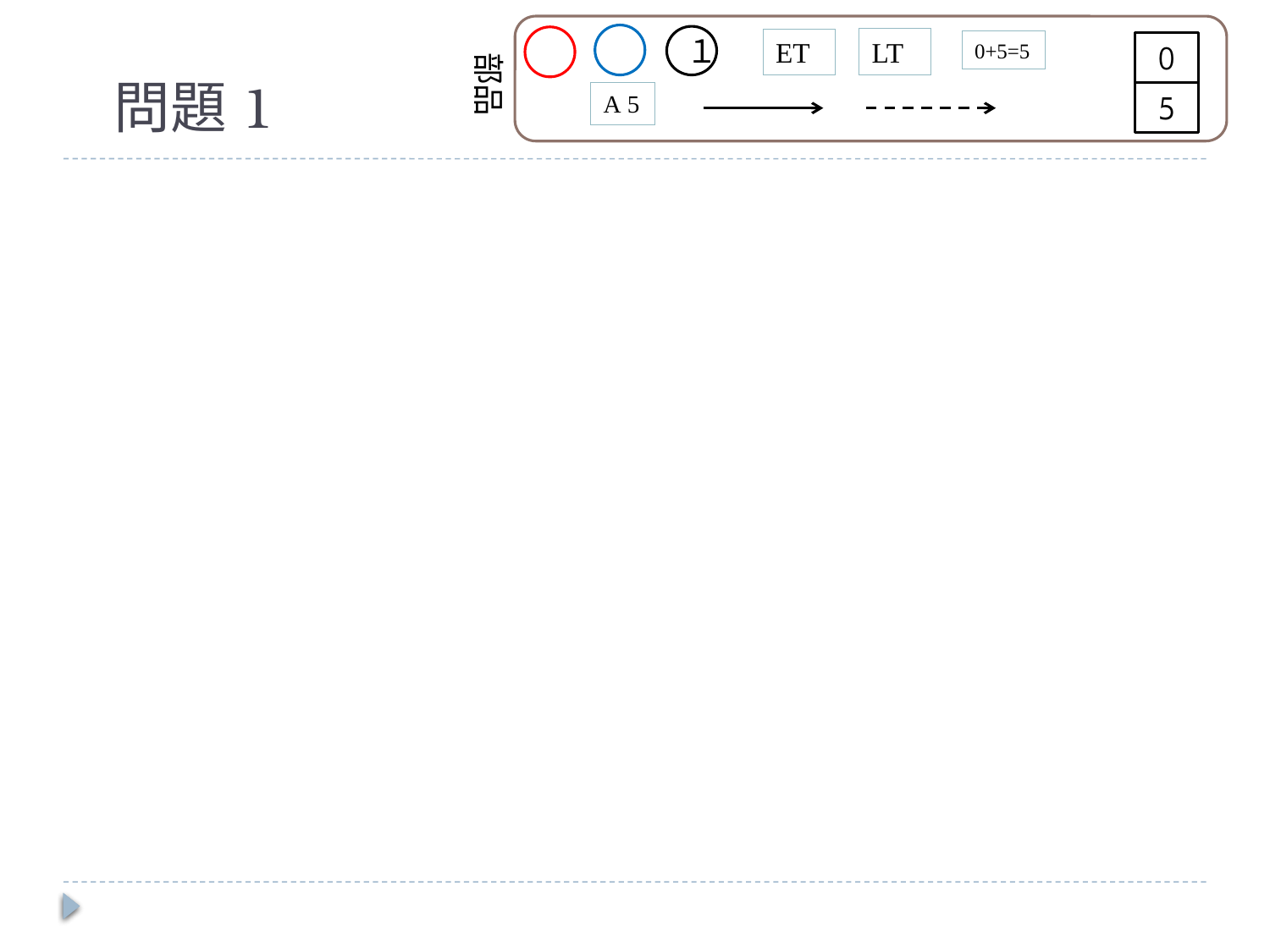

１

LT
ET
0+5=5
0
5
# 問題1
部品
A 5